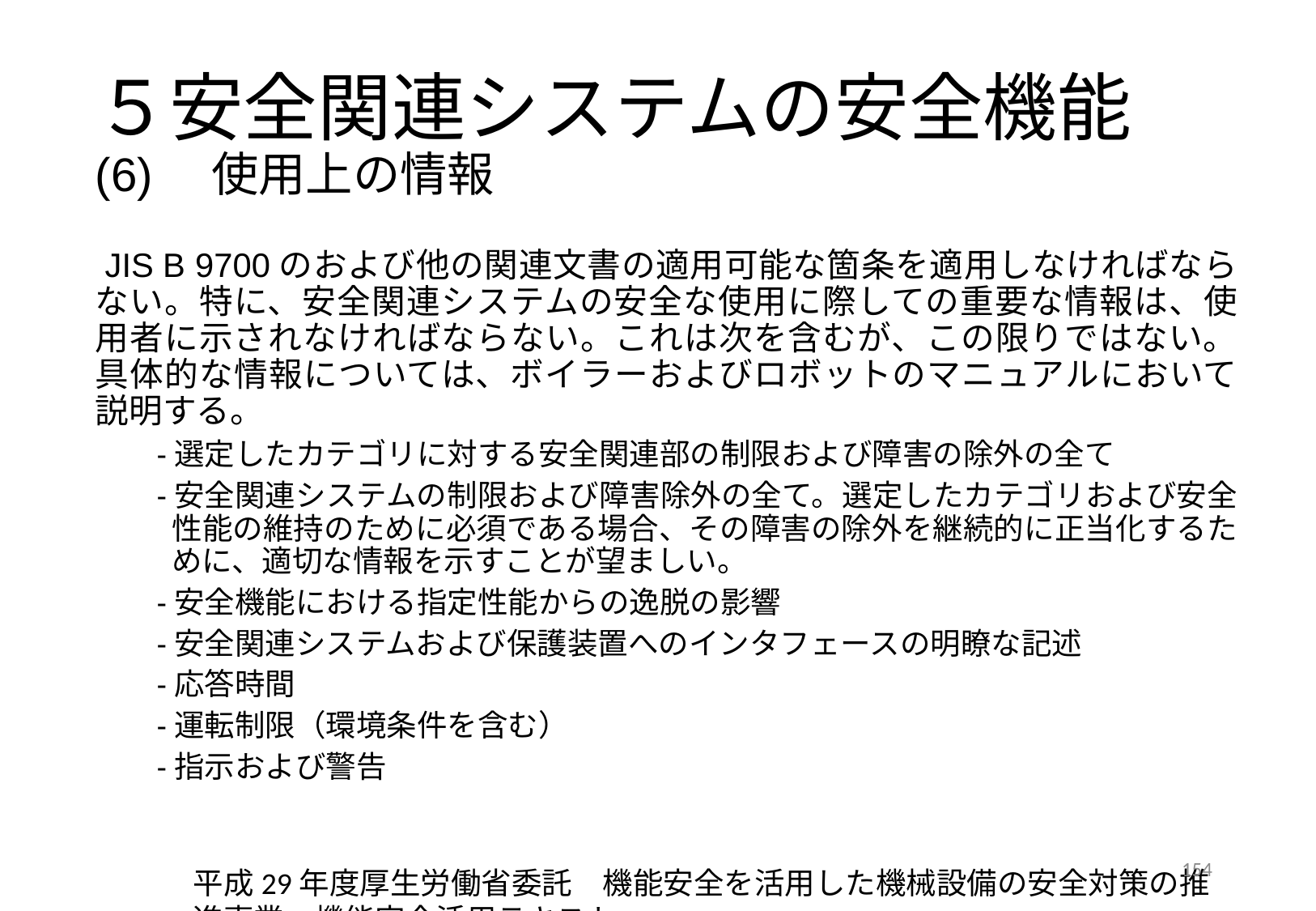

# ５安全関連システムの安全機能 (6)　使用上の情報
 JIS B 9700のおよび他の関連文書の適用可能な箇条を適用しなければならない。特に、安全関連システムの安全な使用に際しての重要な情報は、使用者に示されなければならない。これは次を含むが、この限りではない。具体的な情報については、ボイラーおよびロボットのマニュアルにおいて説明する。
-選定したカテゴリに対する安全関連部の制限および障害の除外の全て
-安全関連システムの制限および障害除外の全て。選定したカテゴリおよび安全性能の維持のために必須である場合、その障害の除外を継続的に正当化するために、適切な情報を示すことが望ましい。
-安全機能における指定性能からの逸脱の影響
-安全関連システムおよび保護装置へのインタフェースの明瞭な記述
-応答時間
-運転制限（環境条件を含む）
-指示および警告
154
平成29年度厚生労働省委託　機能安全を活用した機械設備の安全対策の推進事業　機能安全活用テキスト